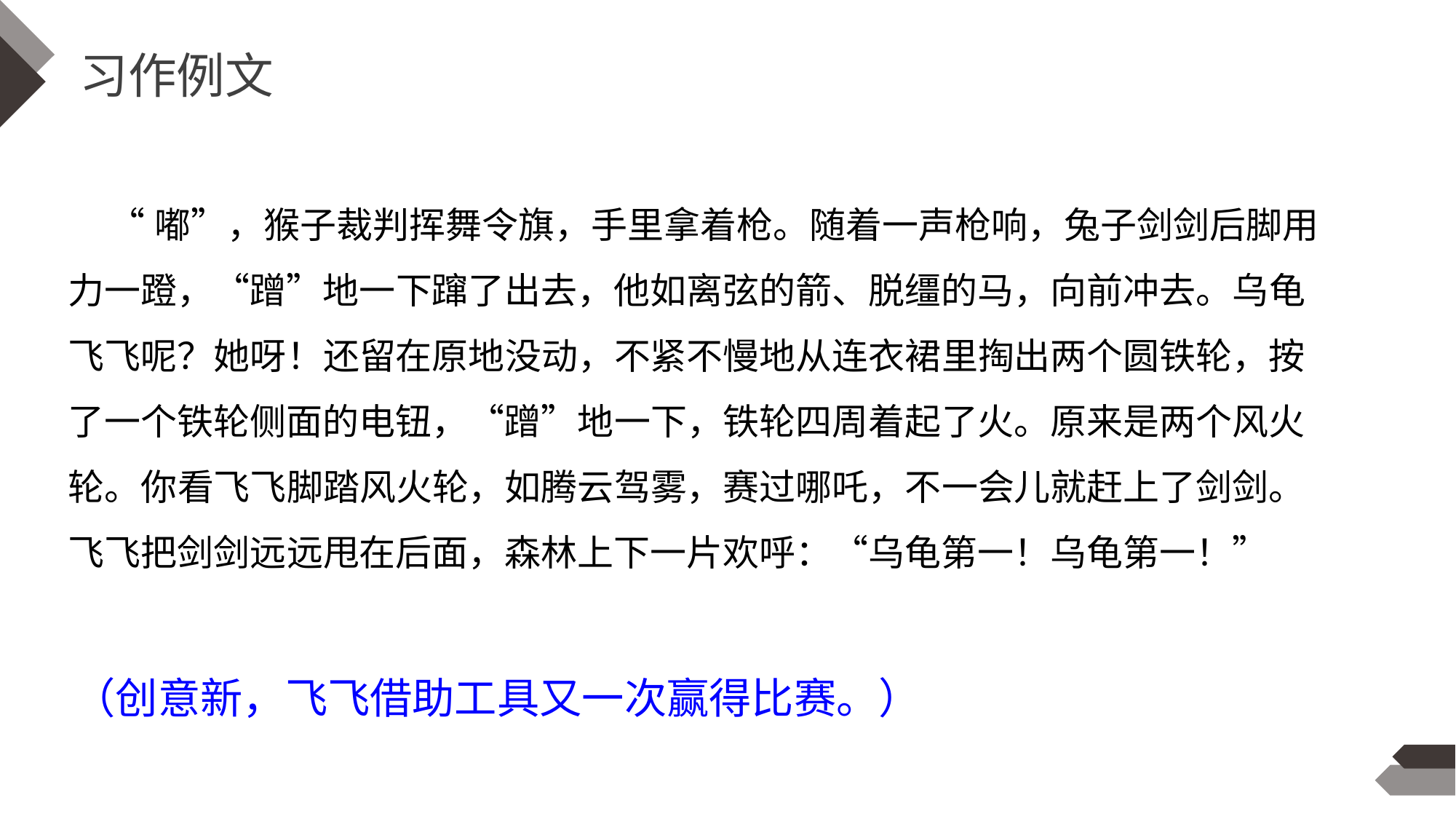

习作例文
     “嘟”，猴子裁判挥舞令旗，手里拿着枪。随着一声枪响，兔子剑剑后脚用力一蹬，“蹭”地一下蹿了出去，他如离弦的箭、脱缰的马，向前冲去。乌龟飞飞呢？她呀！还留在原地没动，不紧不慢地从连衣裙里掏出两个圆铁轮，按了一个铁轮侧面的电钮，“蹭”地一下，铁轮四周着起了火。原来是两个风火轮。你看飞飞脚踏风火轮，如腾云驾雾，赛过哪吒，不一会儿就赶上了剑剑。飞飞把剑剑远远甩在后面，森林上下一片欢呼：“乌龟第一！乌龟第一！”
（创意新，飞飞借助工具又一次赢得比赛。）